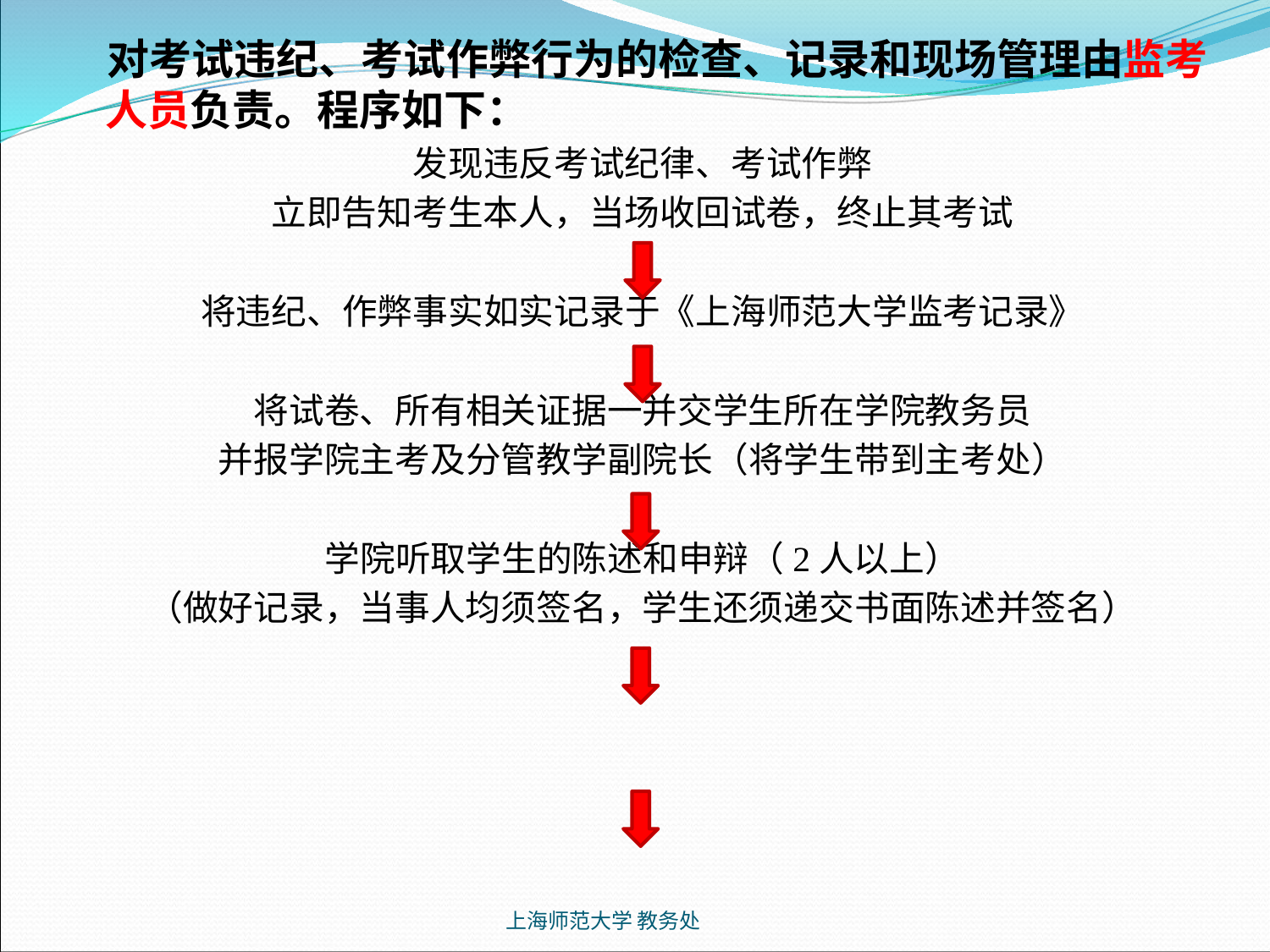

对考试违纪、考试作弊行为的检查、记录和现场管理由监考人员负责。程序如下：
发现违反考试纪律、考试作弊
立即告知考生本人，当场收回试卷，终止其考试

将违纪、作弊事实如实记录于《上海师范大学监考记录》

将试卷、所有相关证据一并交学生所在学院教务员
并报学院主考及分管教学副院长（将学生带到主考处）

学院听取学生的陈述和申辩（2人以上）
（做好记录，当事人均须签名，学生还须递交书面陈述并签名）

上海师范大学 教务处
27